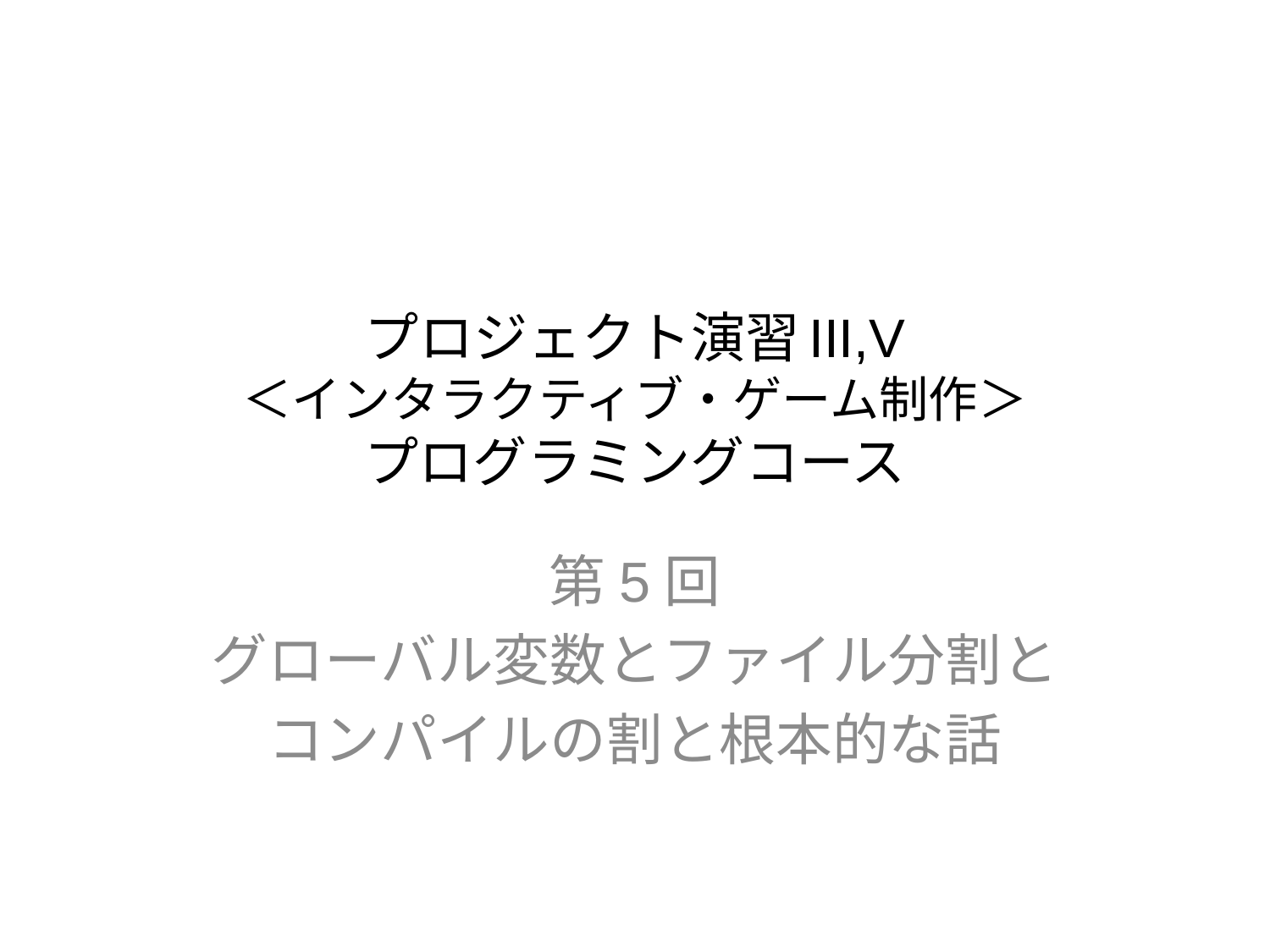

# プロジェクト演習III,V ＜インタラクティブ・ゲーム制作＞ プログラミングコース
第5回
グローバル変数とファイル分割と
コンパイルの割と根本的な話